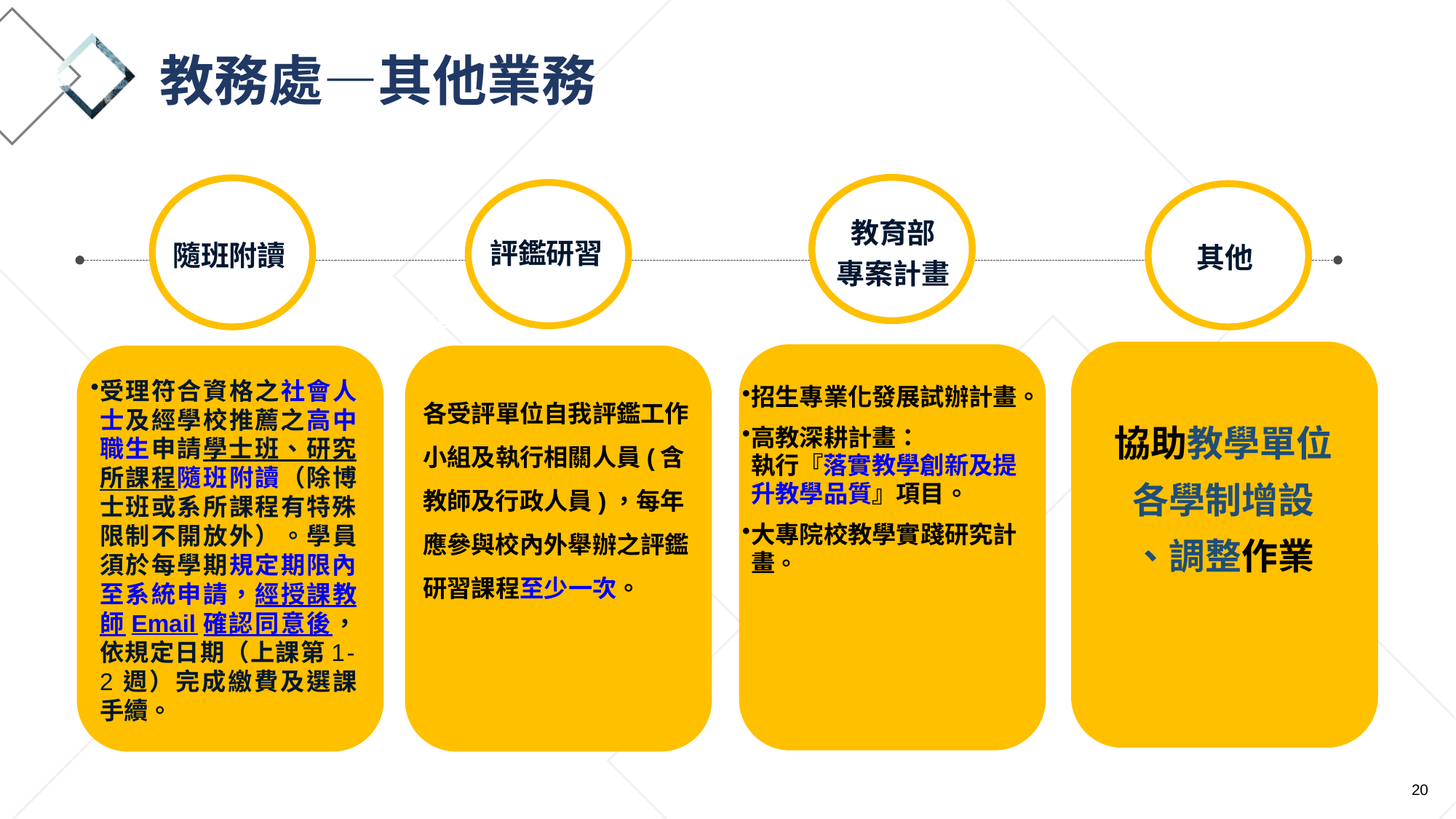

教務處—其他業務

受理符合資格之社會人士及經學校推薦之高中職生申請學士班、研究所課程隨班附讀（除博士班或系所課程有特殊限制不開放外）。學員須於每學期規定期限內至系統申請，經授課教師Email確認同意後，依規定日期（上課第1-2週）完成繳費及選課手續。

協助教學單位
各學制增設
、調整作業
招生專業化發展試辦計畫。
高教深耕計畫：
執行『落實教學創新及提升教學品質』項目。
大專院校教學實踐研究計畫。
各受評單位自我評鑑工作小組及執行相關人員(含教師及行政人員)，每年應參與校內外舉辦之評鑑研習課程至少一次。
教育部
專案計畫
隨班附讀
評鑑研習
其他

學系學伴與新生
交流時間
109特殊選才
新生與師長合影
20